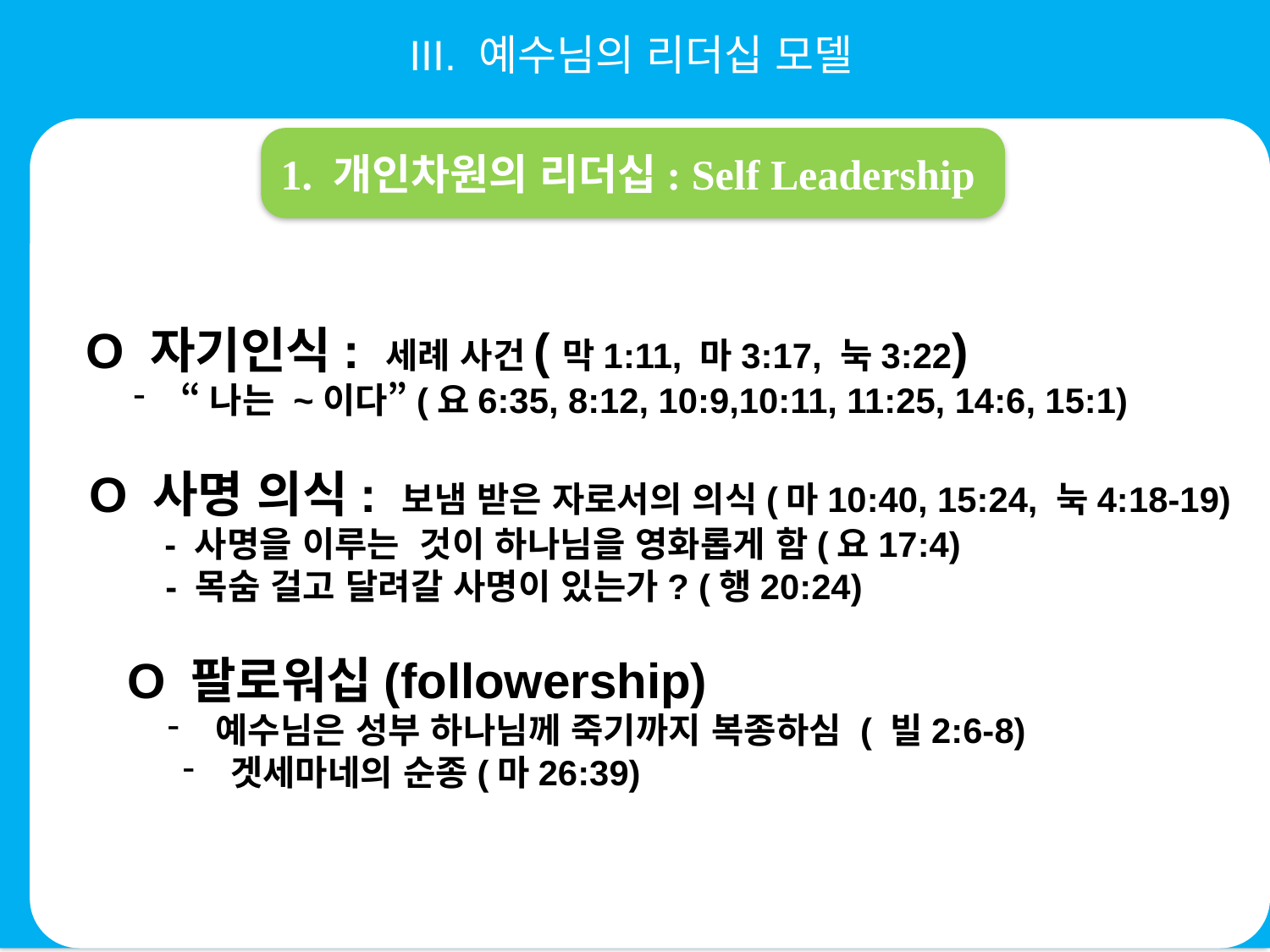

III. 예수님의 리더십 모델
  O 자기인식: 세례 사건(막1:11, 마3:17, 눅3:22)
“나는 ~이다”(요6:35, 8:12, 10:9,10:11, 11:25, 14:6, 15:1)

O 사명 의식: 보냄 받은 자로서의 의식(마10:40, 15:24, 눅4:18-19)
- 사명을 이루는  것이 하나님을 영화롭게 함(요17:4)
   - 목숨 걸고 달려갈 사명이 있는가? (행20:24)

 O 팔로워십(followership)
예수님은 성부 하나님께 죽기까지 복종하심 ( 빌2:6-8)
겟세마네의 순종(마26:39)
1. 개인차원의 리더십: Self Leadership